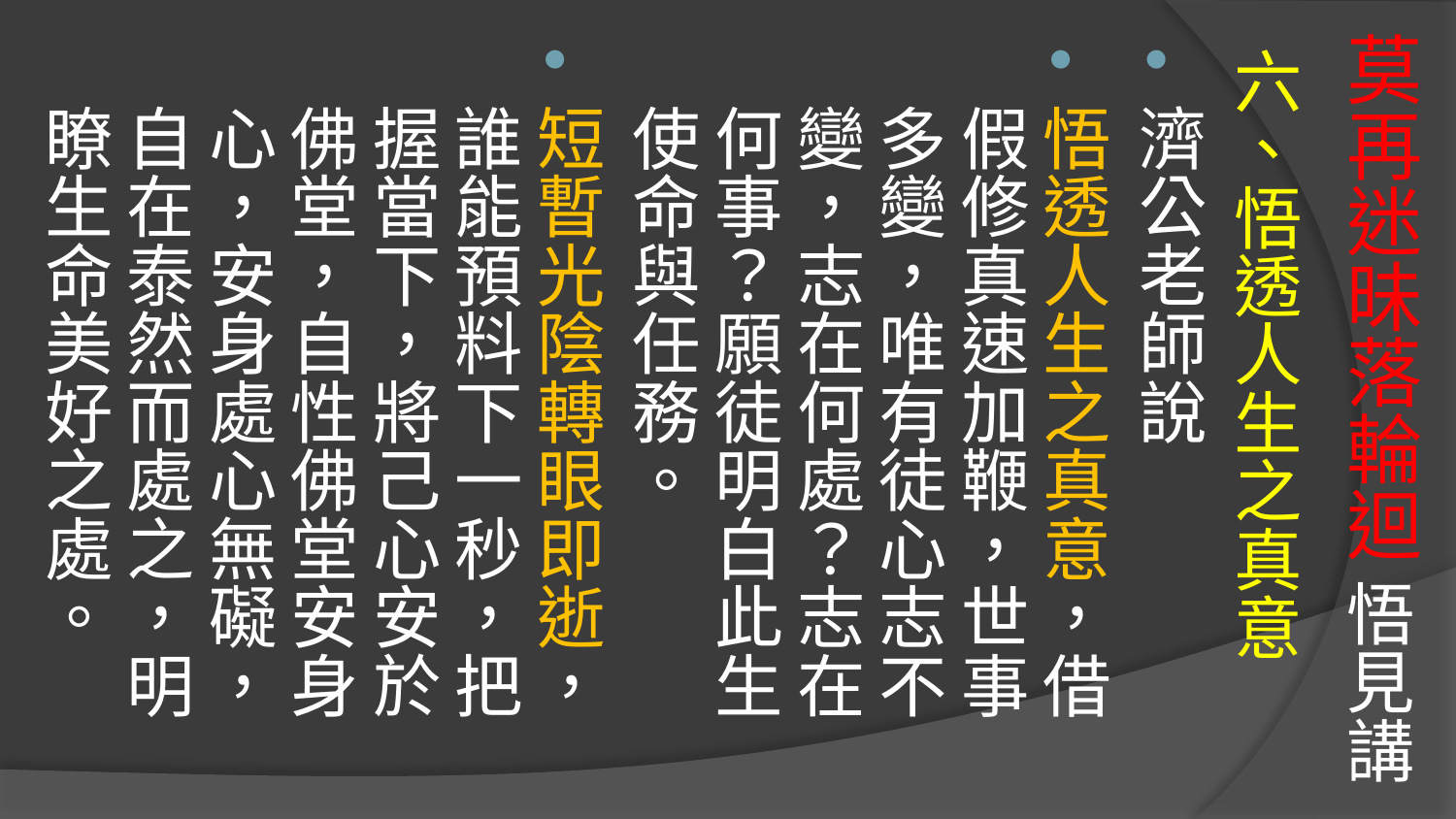

# 莫再迷昧落輪迴 悟見講
六、悟透人生之真意
濟公老師說
悟透人生之真意，借假修真速加鞭，世事多變，唯有徒心志不變，志在何處？志在何事？願徒明白此生使命與任務。
短暫光陰轉眼即逝， 誰能預料下一秒，把握當下，將己心安於佛堂，自性佛堂安身心，安身處心無礙，自在泰然而處之，明瞭生命美好之處。